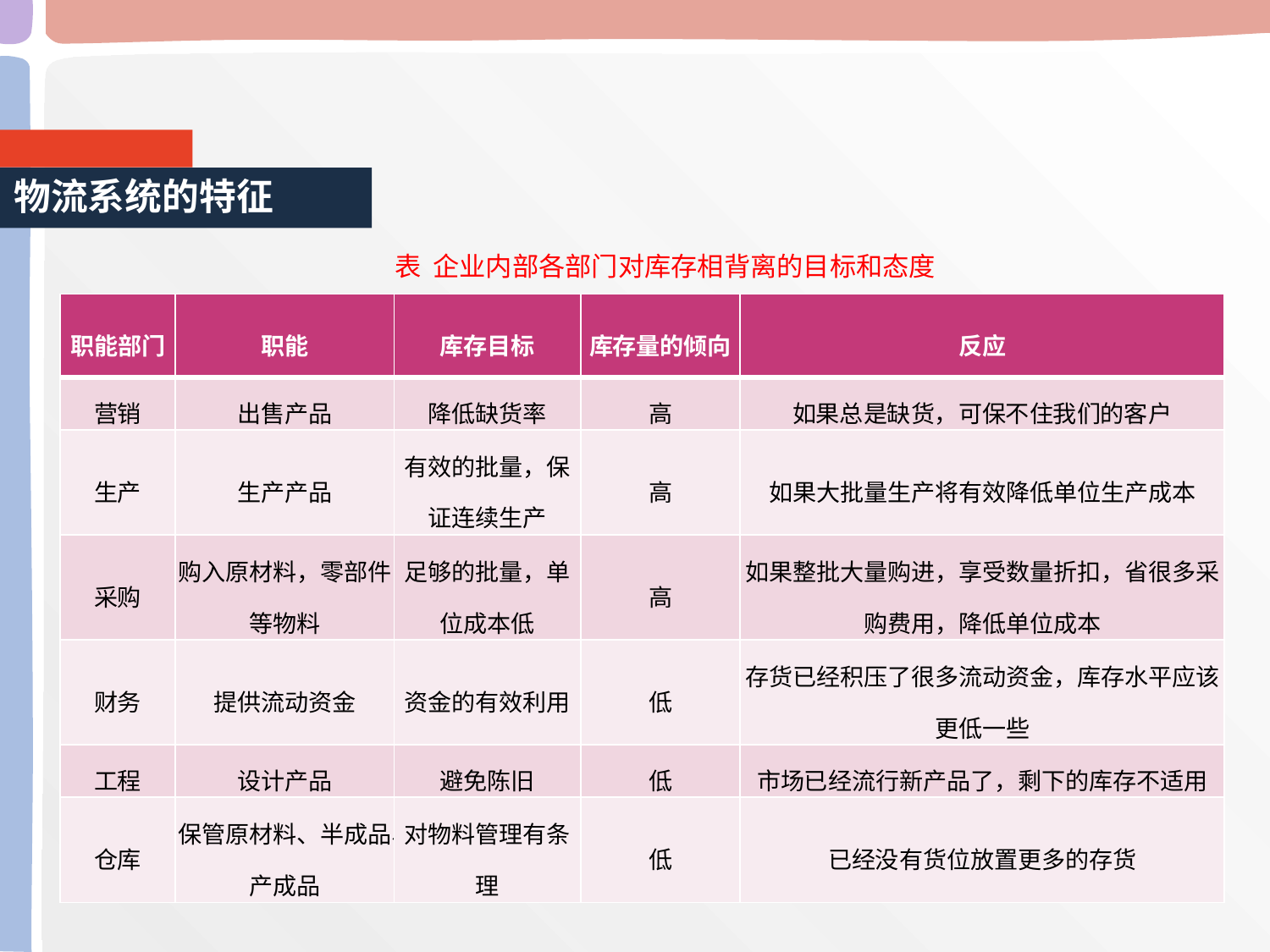

物流系统的特征

表  企业内部各部门对库存相背离的目标和态度
| 职能部门 | 职能 | 库存目标 | 库存量的倾向 | 反应 |
| --- | --- | --- | --- | --- |
| 营销 | 出售产品 | 降低缺货率 | 高 | 如果总是缺货，可保不住我们的客户 |
| 生产 | 生产产品 | 有效的批量，保证连续生产 | 高 | 如果大批量生产将有效降低单位生产成本 |
| 采购 | 购入原材料，零部件等物料 | 足够的批量，单位成本低 | 高 | 如果整批大量购进，享受数量折扣，省很多采购费用，降低单位成本 |
| 财务 | 提供流动资金 | 资金的有效利用 | 低 | 存货已经积压了很多流动资金，库存水平应该更低一些 |
| 工程 | 设计产品 | 避免陈旧 | 低 | 市场已经流行新产品了，剩下的库存不适用 |
| 仓库 | 保管原材料、半成品、产成品 | 对物料管理有条理 | 低 | 已经没有货位放置更多的存货 |